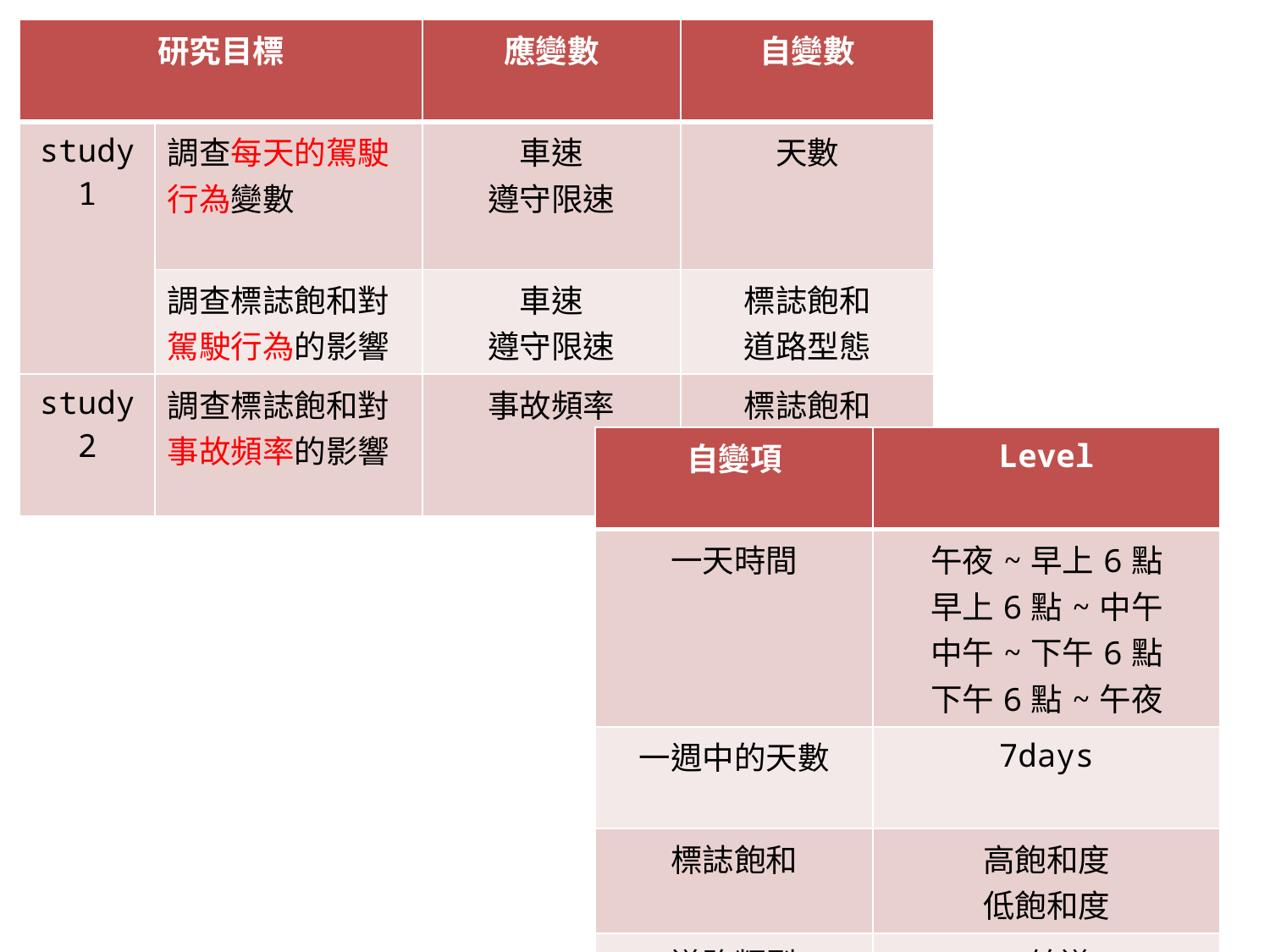

| 研究目標 |  | 應變數 | 自變數 |
| --- | --- | --- | --- |
| study1 | 調查每天的駕駛行為變數 | 車速 遵守限速 | 天數 |
|  | 調查標誌飽和對駕駛行為的影響 | 車速 遵守限速 | 標誌飽和 道路型態 |
| study2 | 調查標誌飽和對事故頻率的影響 | 事故頻率 | 標誌飽和 線道數目 |
# 研究方法
| 自變項 | Level |
| --- | --- |
| 一天時間 | 午夜~早上6點 早上6點~中午 中午~下午6點 下午6點~午夜 |
| 一週中的天數 | 7days |
| 標誌飽和 | 高飽和度 低飽和度 |
| 道路類型 | 2線道 4線道 |